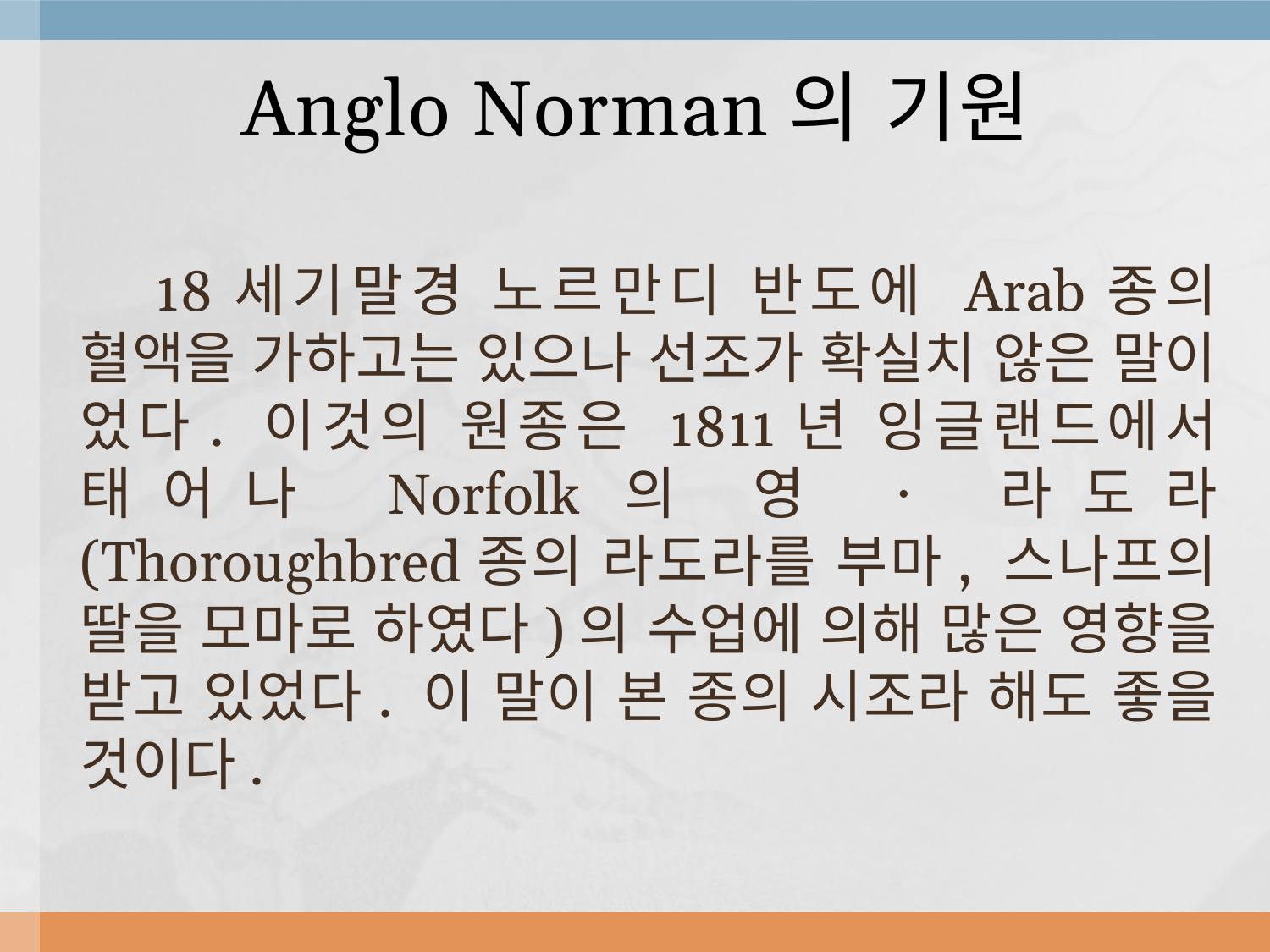

# Anglo Norman의 기원
      18세기말경 노르만디 반도에 Arab종의 혈액을 가하고는 있으나 선조가 확실치 않은 말이 었다. 이것의 원종은 1811년 잉글랜드에서 태어나 Norfolk의 영 · 라도라 (Thoroughbred종의 라도라를 부마, 스나프의 딸을 모마로 하였다)의 수업에 의해 많은 영향을 받고 있었다. 이 말이 본 종의 시조라 해도 좋을 것이다.